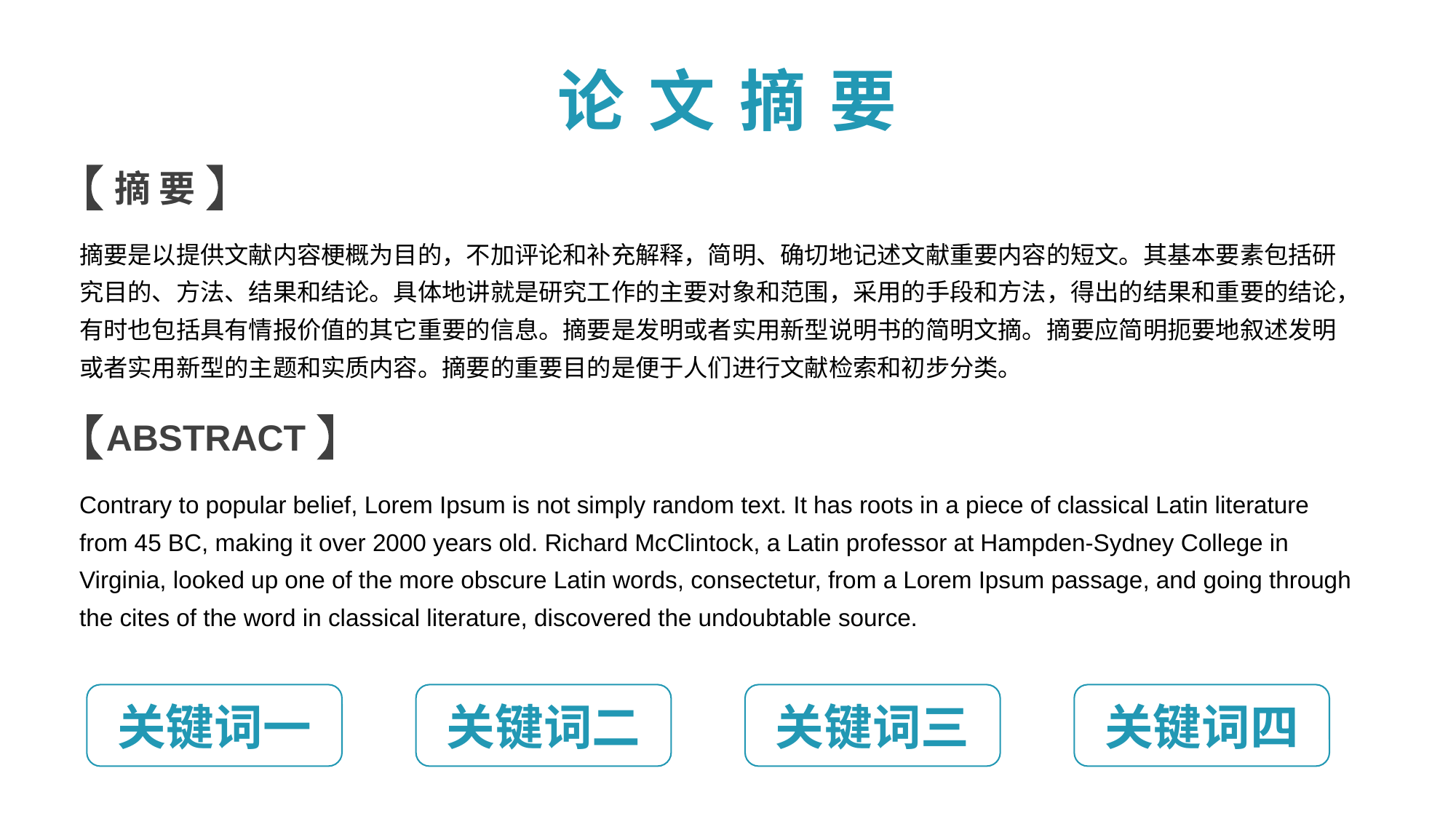

论 文 摘 要
摘 要

摘要是以提供文献内容梗概为目的，不加评论和补充解释，简明、确切地记述文献重要内容的短文。其基本要素包括研究目的、方法、结果和结论。具体地讲就是研究工作的主要对象和范围，采用的手段和方法，得出的结果和重要的结论，有时也包括具有情报价值的其它重要的信息。摘要是发明或者实用新型说明书的简明文摘。摘要应简明扼要地叙述发明或者实用新型的主题和实质内容。摘要的重要目的是便于人们进行文献检索和初步分类。
ABSTRACT

Contrary to popular belief, Lorem Ipsum is not simply random text. It has roots in a piece of classical Latin literature from 45 BC, making it over 2000 years old. Richard McClintock, a Latin professor at Hampden-Sydney College in Virginia, looked up one of the more obscure Latin words, consectetur, from a Lorem Ipsum passage, and going through the cites of the word in classical literature, discovered the undoubtable source.
关键词一
关键词二
关键词三
关键词四